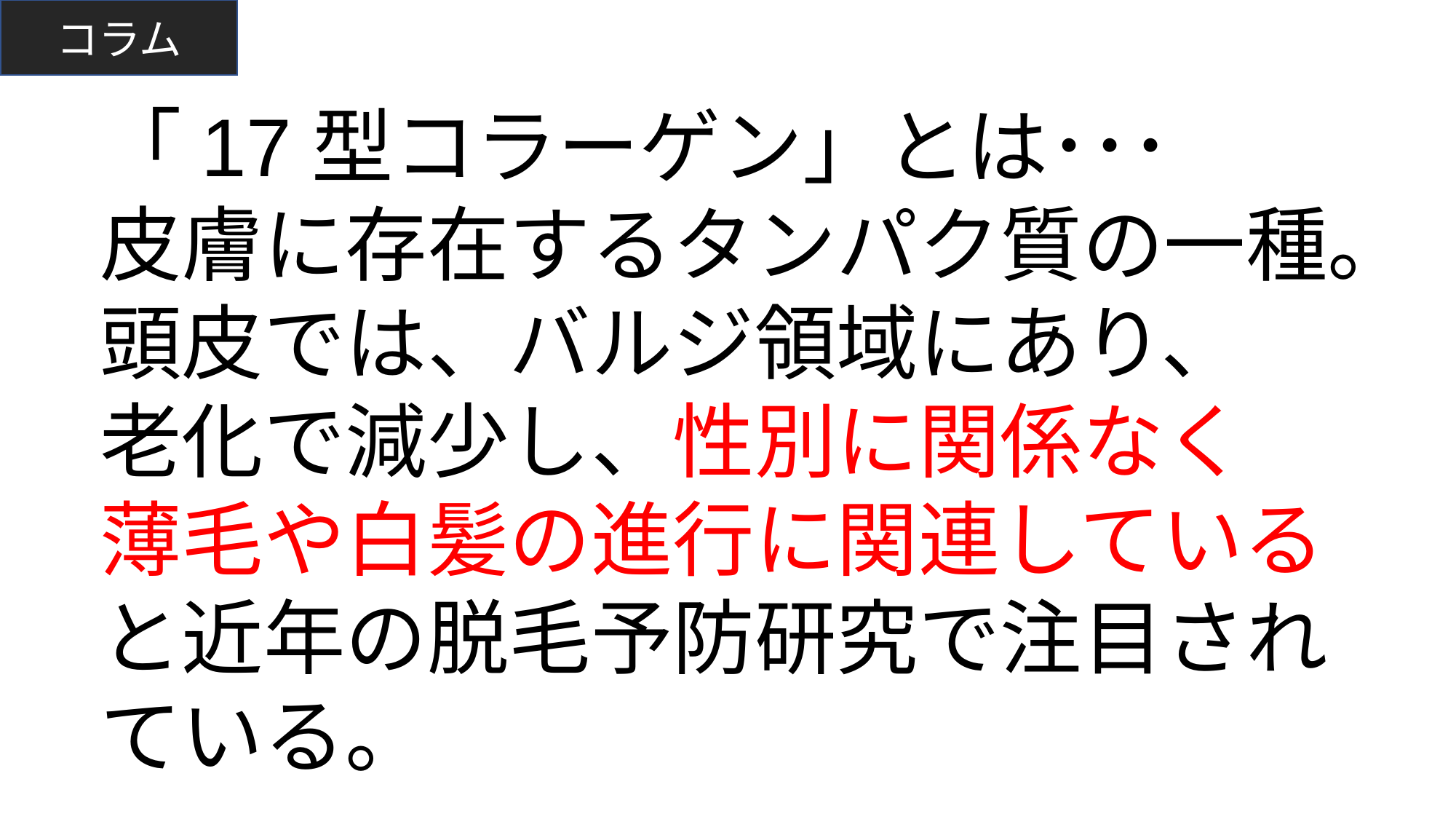

コラム

「17型コラーゲン」とは･･･
皮膚に存在するタンパク質の一種。頭皮では、バルジ領域にあり、
老化で減少し、性別に関係なく　薄毛や白髪の進行に関連していると近年の脱毛予防研究で注目されている。